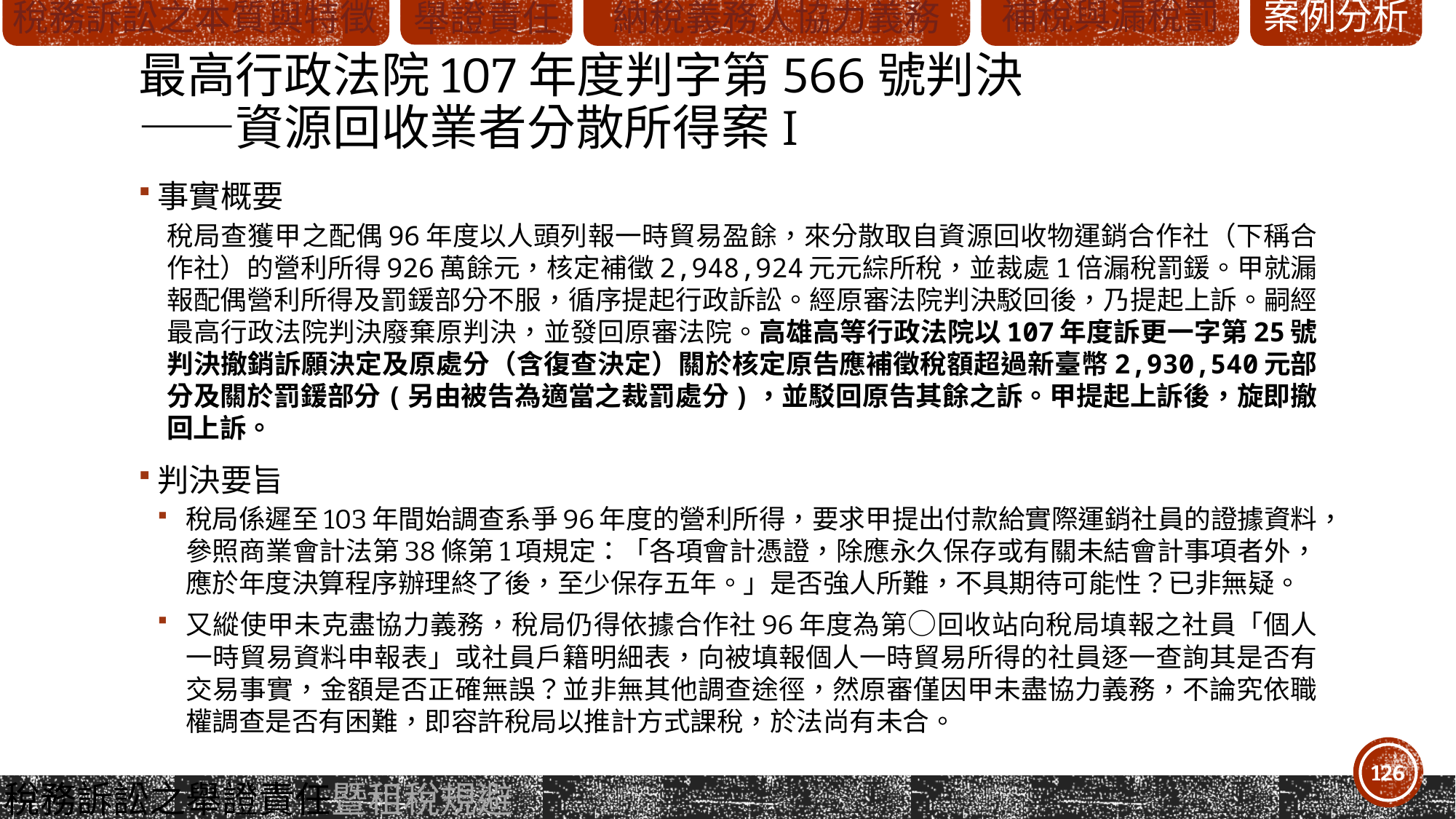

# 最高行政法院107年度判字第566號判決 ——資源回收業者分散所得案I
事實概要
稅局查獲甲之配偶96年度以人頭列報一時貿易盈餘，來分散取自資源回收物運銷合作社（下稱合作社）的營利所得926萬餘元，核定補徵2,948,924元元綜所稅，並裁處1倍漏稅罰鍰。甲就漏報配偶營利所得及罰鍰部分不服，循序提起行政訴訟。經原審法院判決駁回後，乃提起上訴。嗣經最高行政法院判決廢棄原判決，並發回原審法院。高雄高等行政法院以107年度訴更一字第25號判決撤銷訴願決定及原處分（含復查決定）關於核定原告應補徵稅額超過新臺幣2,930,540元部分及關於罰鍰部分(另由被告為適當之裁罰處分)，並駁回原告其餘之訴。甲提起上訴後，旋即撤回上訴。
判決要旨
稅局係遲至103年間始調查系爭96年度的營利所得，要求甲提出付款給實際運銷社員的證據資料，參照商業會計法第38條第1項規定：「各項會計憑證，除應永久保存或有關未結會計事項者外，應於年度決算程序辦理終了後，至少保存五年。」是否強人所難，不具期待可能性？已非無疑。
又縱使甲未克盡協力義務，稅局仍得依據合作社96年度為第○回收站向稅局填報之社員「個人一時貿易資料申報表」或社員戶籍明細表，向被填報個人一時貿易所得的社員逐一查詢其是否有交易事實，金額是否正確無誤？並非無其他調查途徑，然原審僅因甲未盡協力義務，不論究依職權調查是否有困難，即容許稅局以推計方式課稅，於法尚有未合。
126